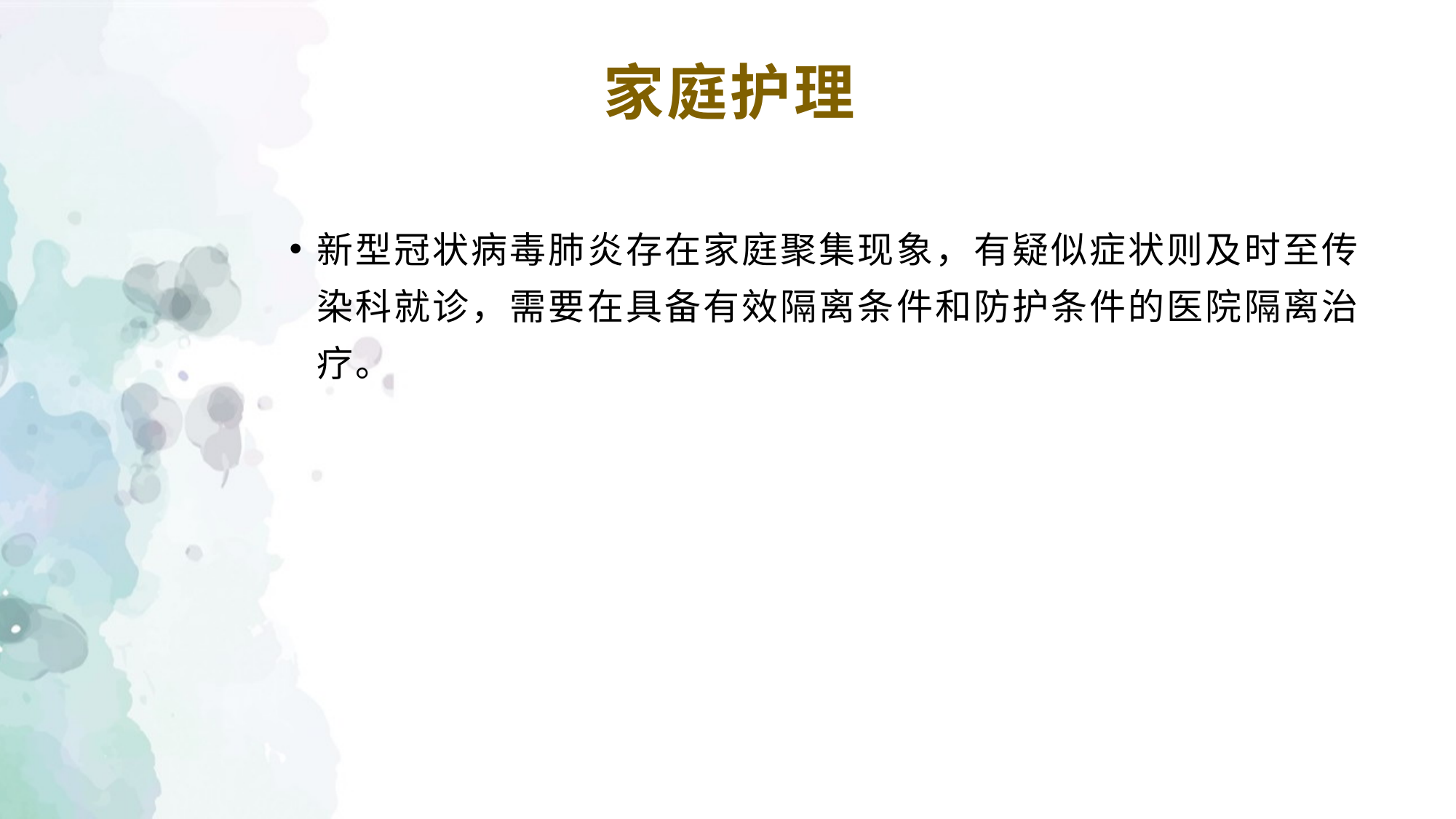

# 家庭护理

新型冠状病毒肺炎存在家庭聚集现象，有疑似症状则及时至传染科就诊，需要在具备有效隔离条件和防护条件的医院隔离治疗。